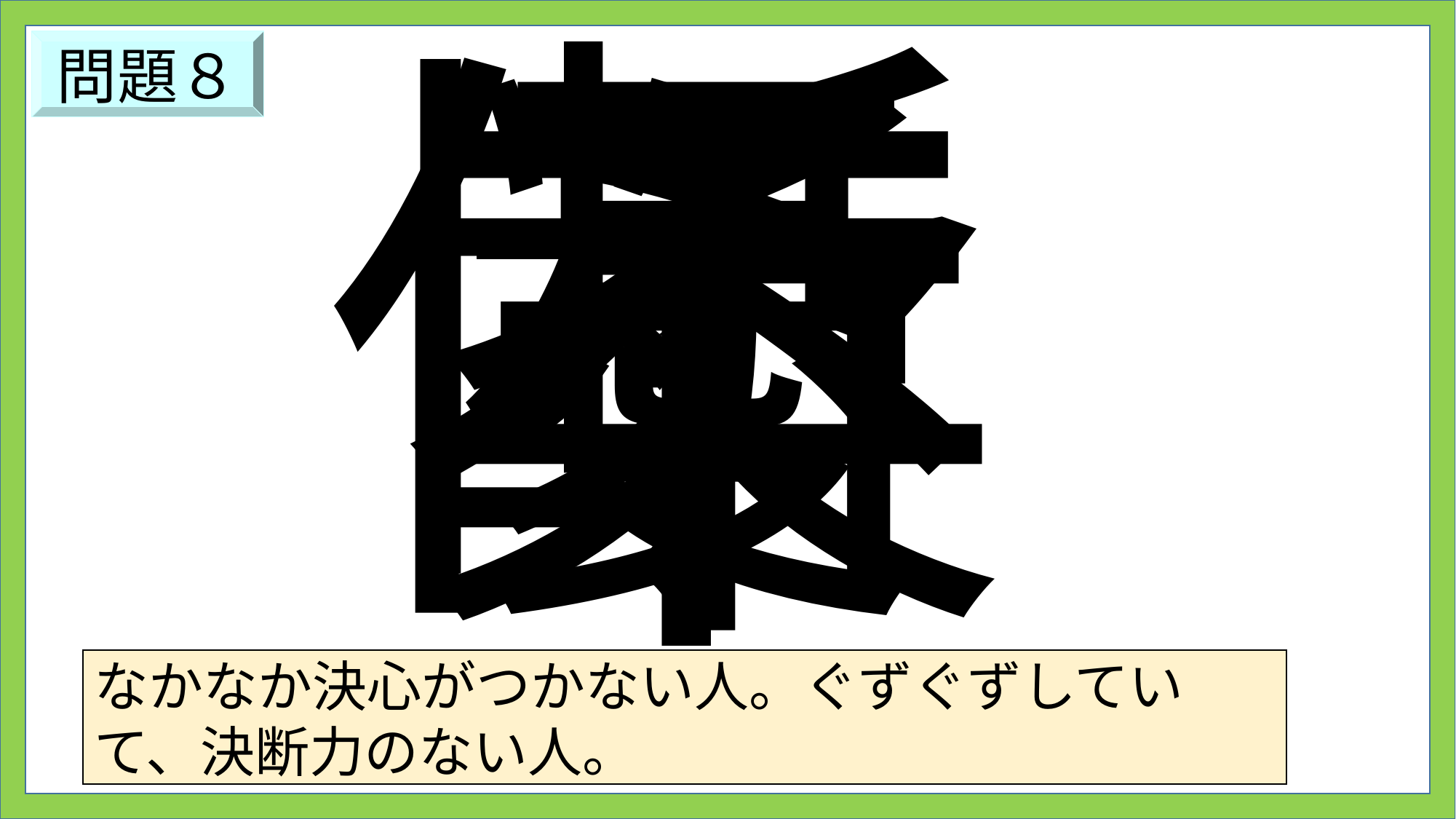

断
優
柔
不
問題８
なかなか決心がつかない人。ぐずぐずしていて、決断力のない人。